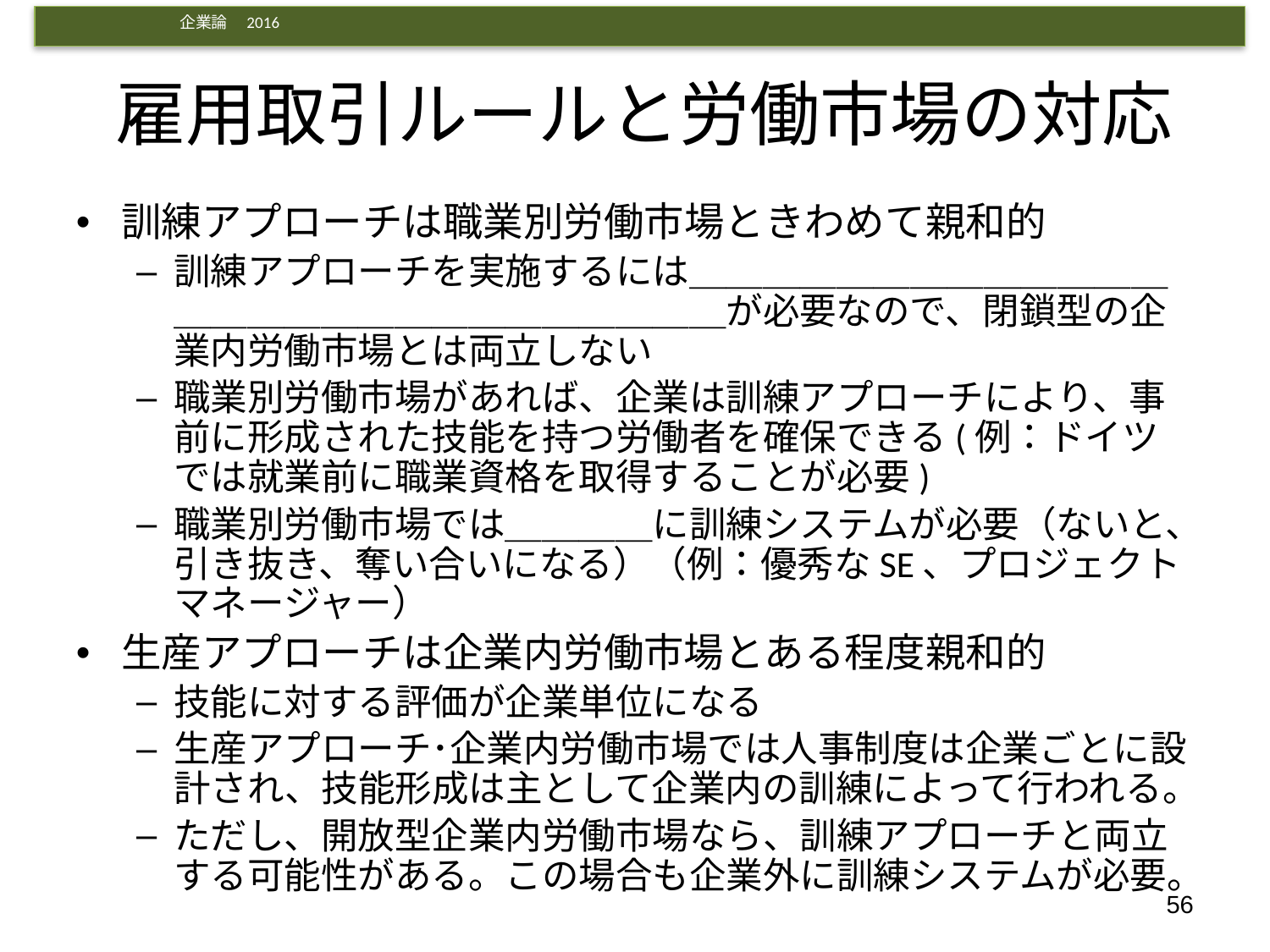

# 雇用取引ルールと労働市場の対応
訓練アプローチは職業別労働市場ときわめて親和的
訓練アプローチを実施するには＿＿＿＿＿＿＿＿＿＿＿＿＿＿＿＿＿＿＿＿＿＿＿＿＿＿＿＿が必要なので、閉鎖型の企業内労働市場とは両立しない
職業別労働市場があれば、企業は訓練アプローチにより、事前に形成された技能を持つ労働者を確保できる(例：ドイツでは就業前に職業資格を取得することが必要)
職業別労働市場では＿＿＿＿に訓練システムが必要（ないと、引き抜き、奪い合いになる）（例：優秀なSE、プロジェクトマネージャー）
生産アプローチは企業内労働市場とある程度親和的
技能に対する評価が企業単位になる
生産アプローチ･企業内労働市場では人事制度は企業ごとに設計され、技能形成は主として企業内の訓練によって行われる。
ただし、開放型企業内労働市場なら、訓練アプローチと両立する可能性がある。この場合も企業外に訓練システムが必要。
56